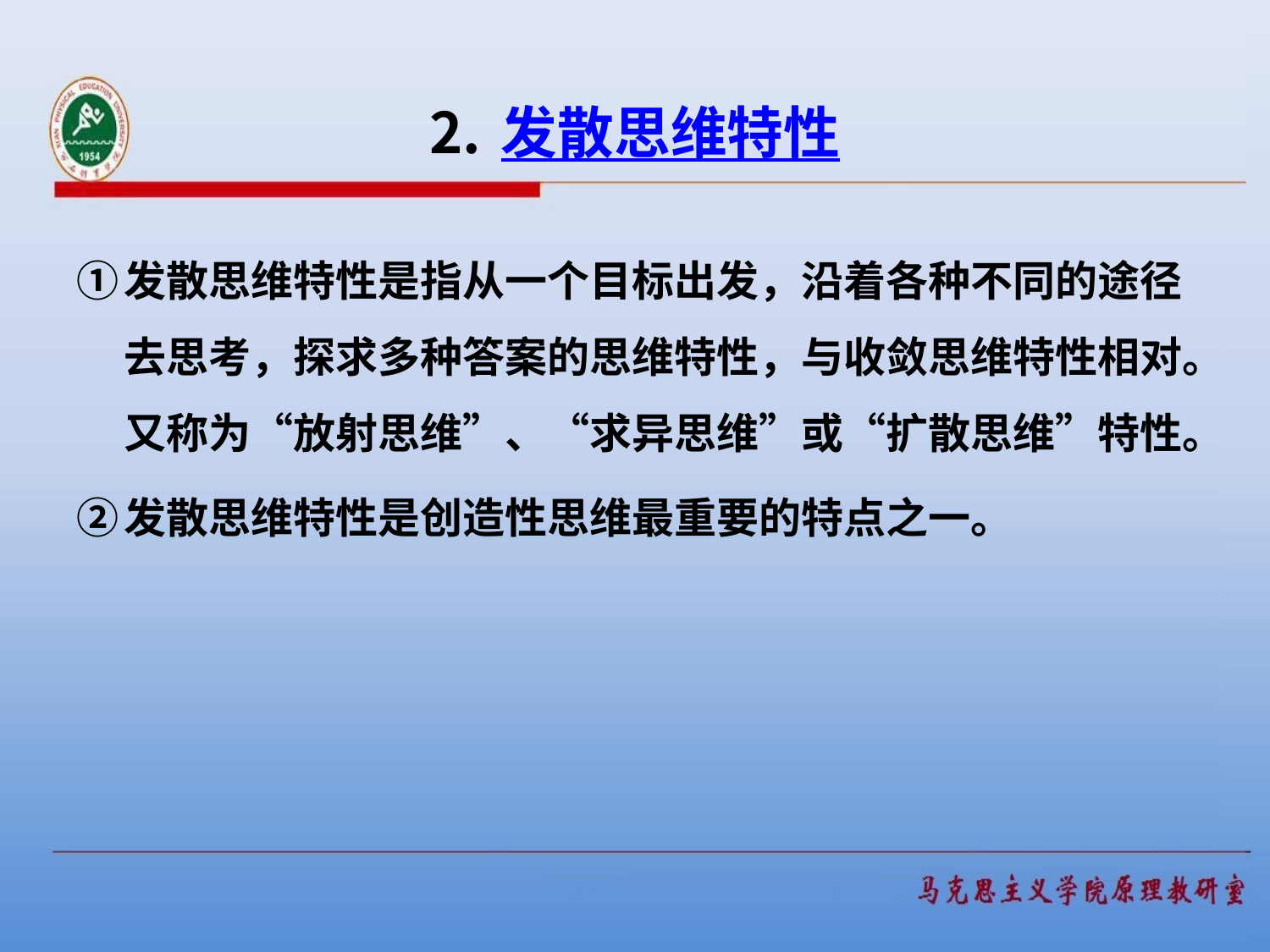

# 发散思维特性
发散思维特性是指从一个目标出发，沿着各种不同的途径去思考，探求多种答案的思维特性，与收敛思维特性相对。又称为“放射思维”、“求异思维”或“扩散思维”特性。
发散思维特性是创造性思维最重要的特点之一。